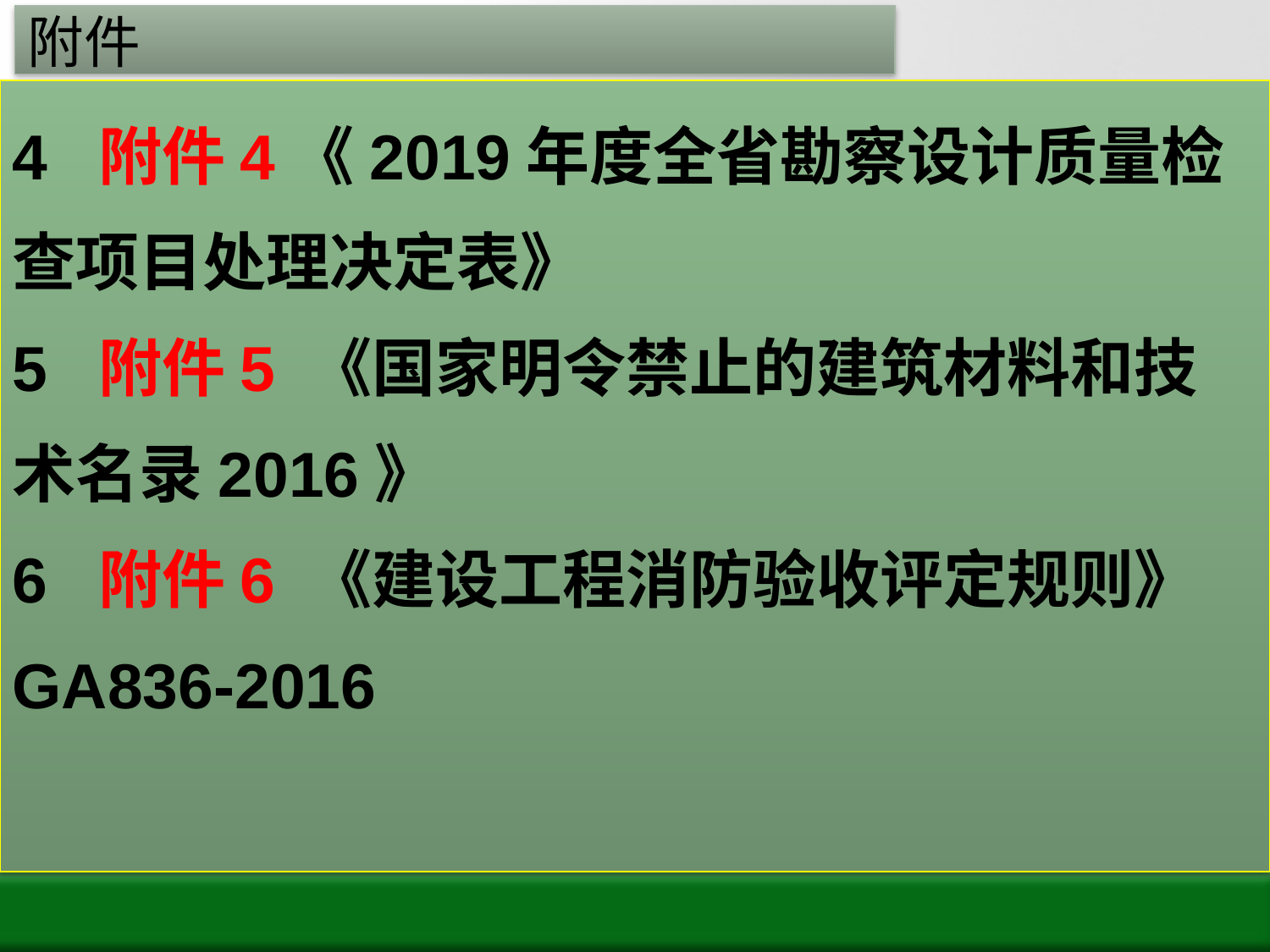

# 附件
4  附件4《2019年度全省勘察设计质量检查项目处理决定表》
5  附件5 《国家明令禁止的建筑材料和技术名录2016》
6  附件6 《建设工程消防验收评定规则》GA836-2016